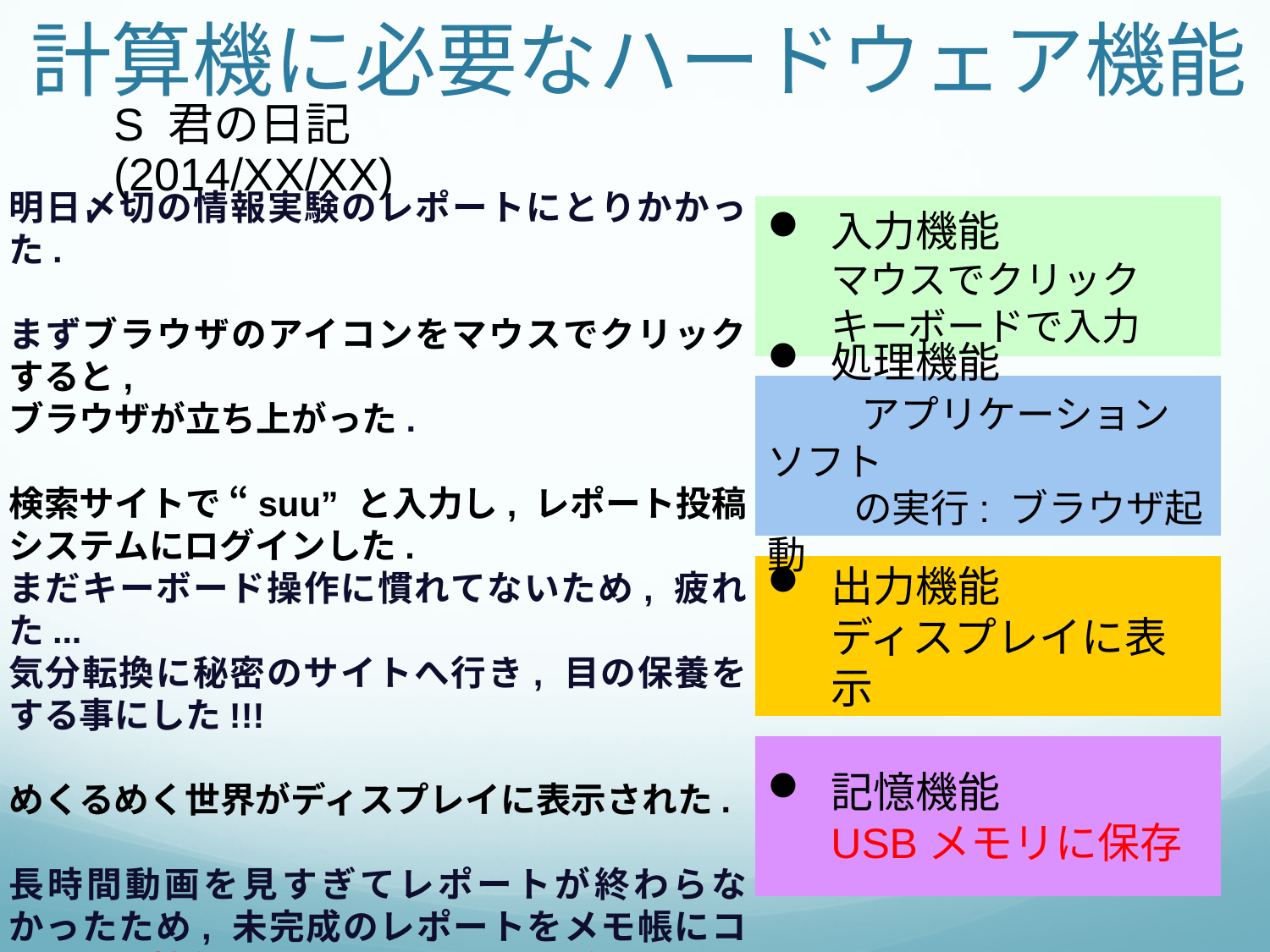

# 計算機に必要なハードウェア機能
S 君の日記 (2014/XX/XX)
明日〆切の情報実験のレポートにとりかかった.

まずブラウザのアイコンをマウスでクリックすると,
ブラウザが立ち上がった.

検索サイトで “suu” と入力し, レポート投稿システムにログインした.
まだキーボード操作に慣れてないため, 疲れた...
気分転換に秘密のサイトへ行き, 目の保養をする事にした!!!

めくるめく世界がディスプレイに表示された.

長時間動画を見すぎてレポートが終わらなかったため, 未完成のレポートをメモ帳にコピペし, 持参した USB メモリに保存した.

明日こそがんばろう.
入力機能
マウスでクリック
キーボードで入力
処理機能
　　 アプリケーションソフト
　　 の実行: ブラウザ起動
出力機能
ディスプレイに表示
記憶機能
USBメモリに保存